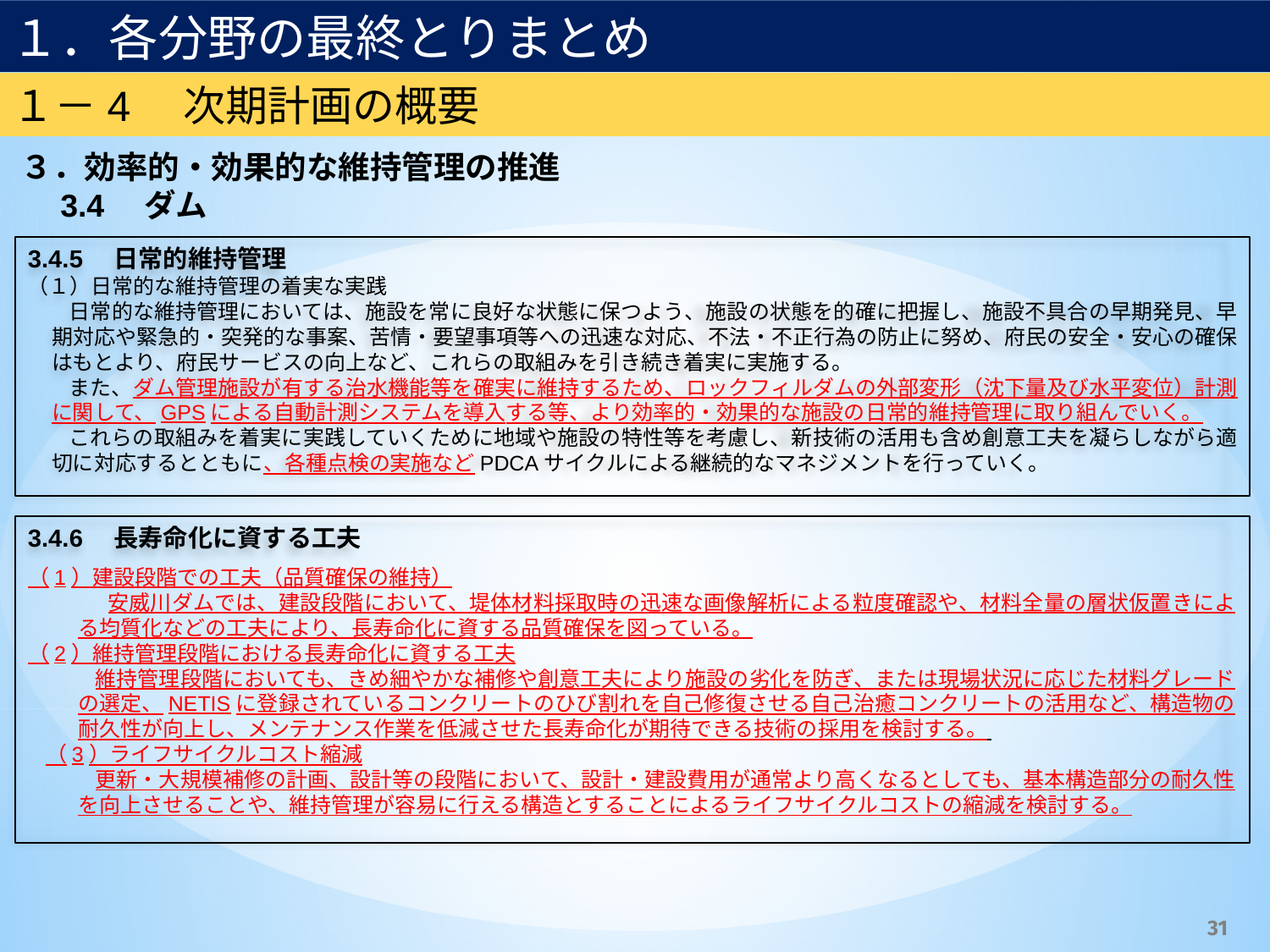

１．各分野の最終とりまとめ
１－4　次期計画の概要
３．効率的・効果的な維持管理の推進
　3.4　ダム
3.4.5　日常的維持管理
（１）日常的な維持管理の着実な実践
日常的な維持管理においては、施設を常に良好な状態に保つよう、施設の状態を的確に把握し、施設不具合の早期発見、早期対応や緊急的・突発的な事案、苦情・要望事項等への迅速な対応、不法・不正行為の防止に努め、府民の安全・安心の確保はもとより、府民サービスの向上など、これらの取組みを引き続き着実に実施する。
また、ダム管理施設が有する治水機能等を確実に維持するため、ロックフィルダムの外部変形（沈下量及び水平変位）計測に関して、GPSによる自動計測システムを導入する等、より効率的・効果的な施設の日常的維持管理に取り組んでいく。
これらの取組みを着実に実践していくために地域や施設の特性等を考慮し、新技術の活用も含め創意工夫を凝らしながら適切に対応するとともに、各種点検の実施などPDCAサイクルによる継続的なマネジメントを行っていく。

3.4.6　長寿命化に資する工夫
（1）建設段階での工夫（品質確保の維持）
　　安威川ダムでは、建設段階において、堤体材料採取時の迅速な画像解析による粒度確認や、材料全量の層状仮置きによる均質化などの工夫により、長寿命化に資する品質確保を図っている。
（2）維持管理段階における長寿命化に資する工夫
維持管理段階においても、きめ細やかな補修や創意工夫により施設の劣化を防ぎ、または現場状況に応じた材料グレードの選定、NETISに登録されているコンクリートのひび割れを自己修復させる自己治癒コンクリートの活用など、構造物の耐久性が向上し、メンテナンス作業を低減させた長寿命化が期待できる技術の採用を検討する。
（3）ライフサイクルコスト縮減
更新・大規模補修の計画、設計等の段階において、設計・建設費用が通常より高くなるとしても、基本構造部分の耐久性を向上させることや、維持管理が容易に行える構造とすることによるライフサイクルコストの縮減を検討する。
31